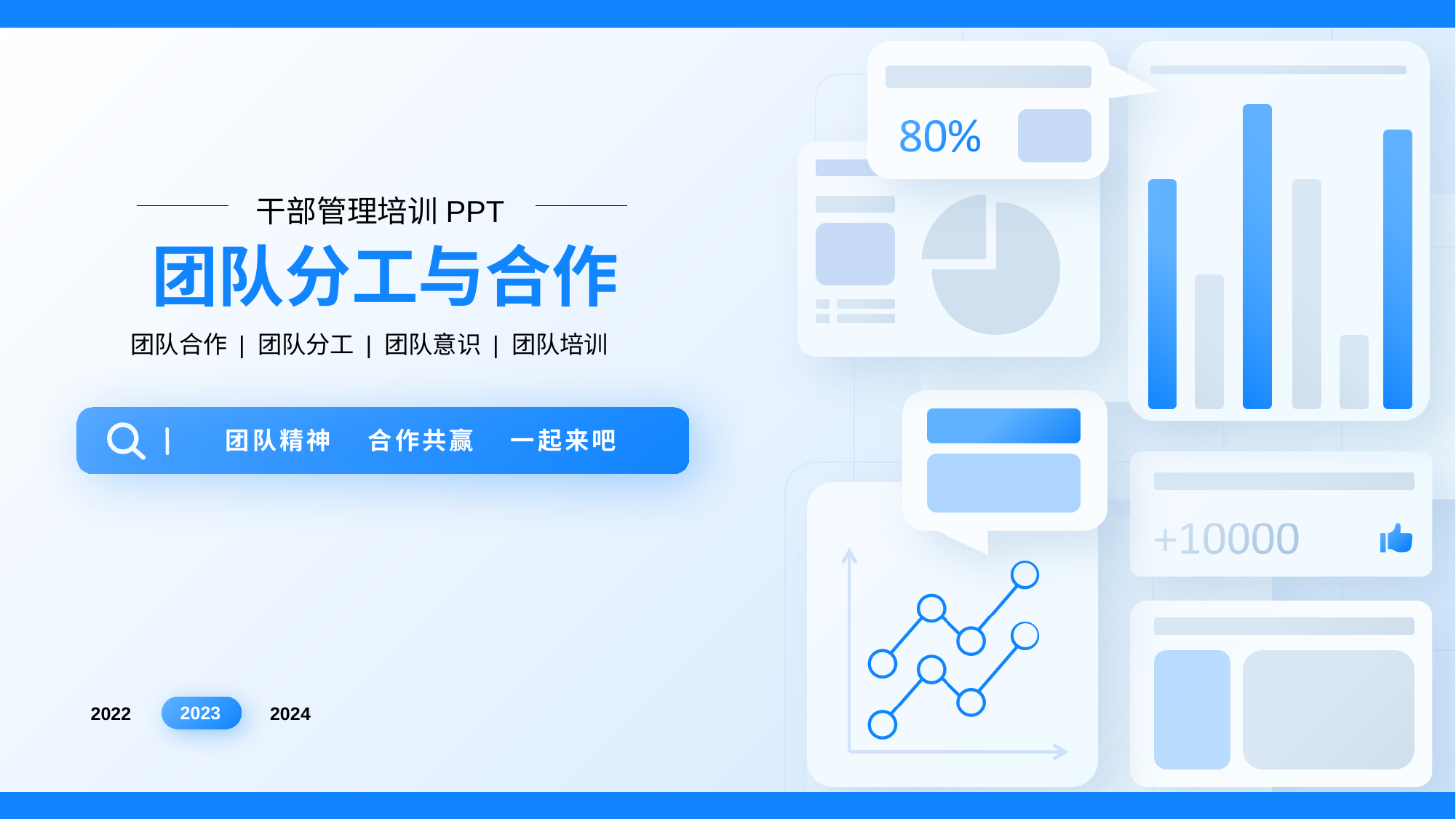

干部管理培训PPT
团队分工与合作
团队合作 | 团队分工 | 团队意识 | 团队培训

   团队精神    合作共赢    一起来吧
2023

2022
2024